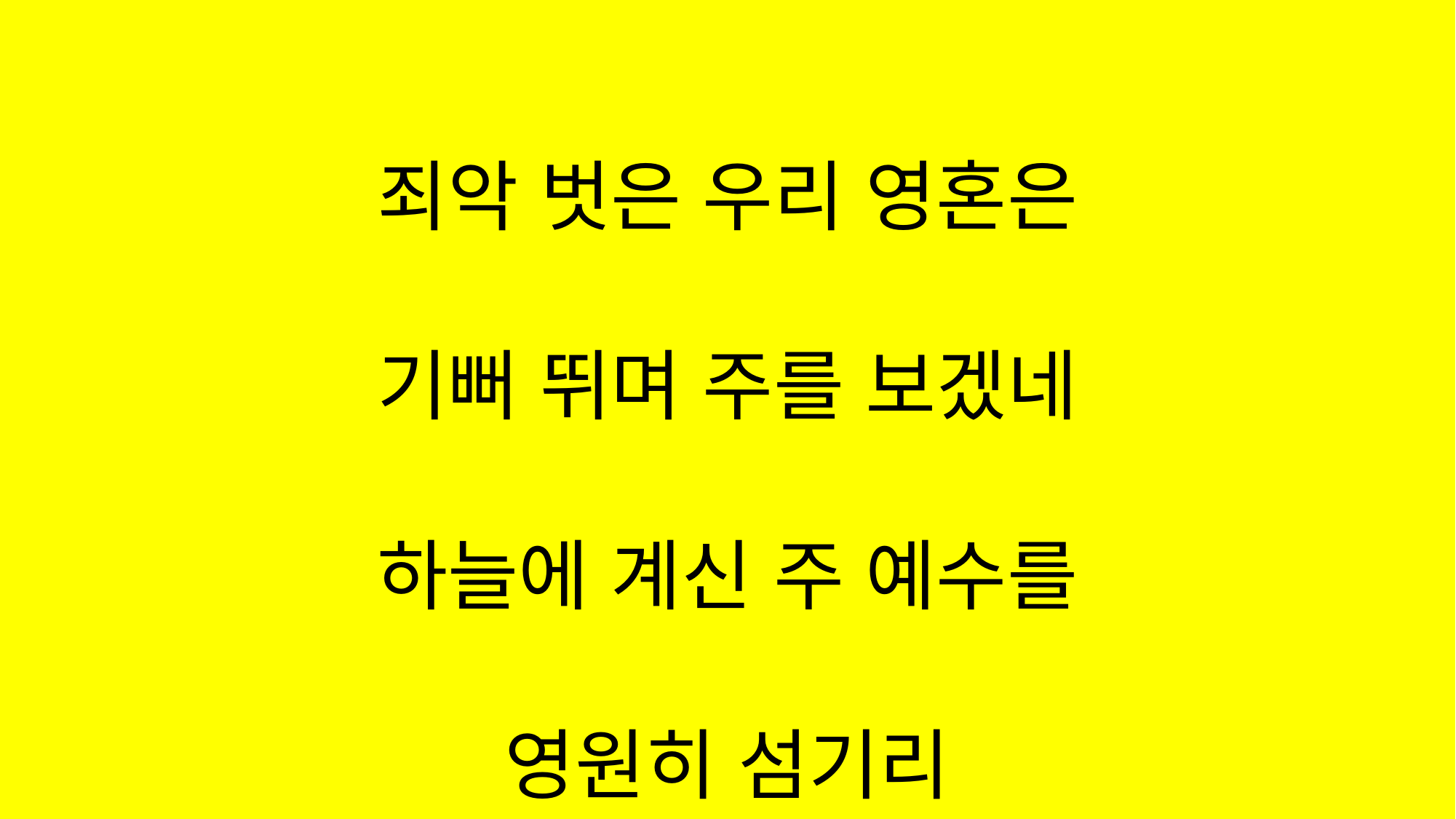

#
죄악 벗은 우리 영혼은

기뻐 뛰며 주를 보겠네

하늘에 계신 주 예수를

영원히 섬기리